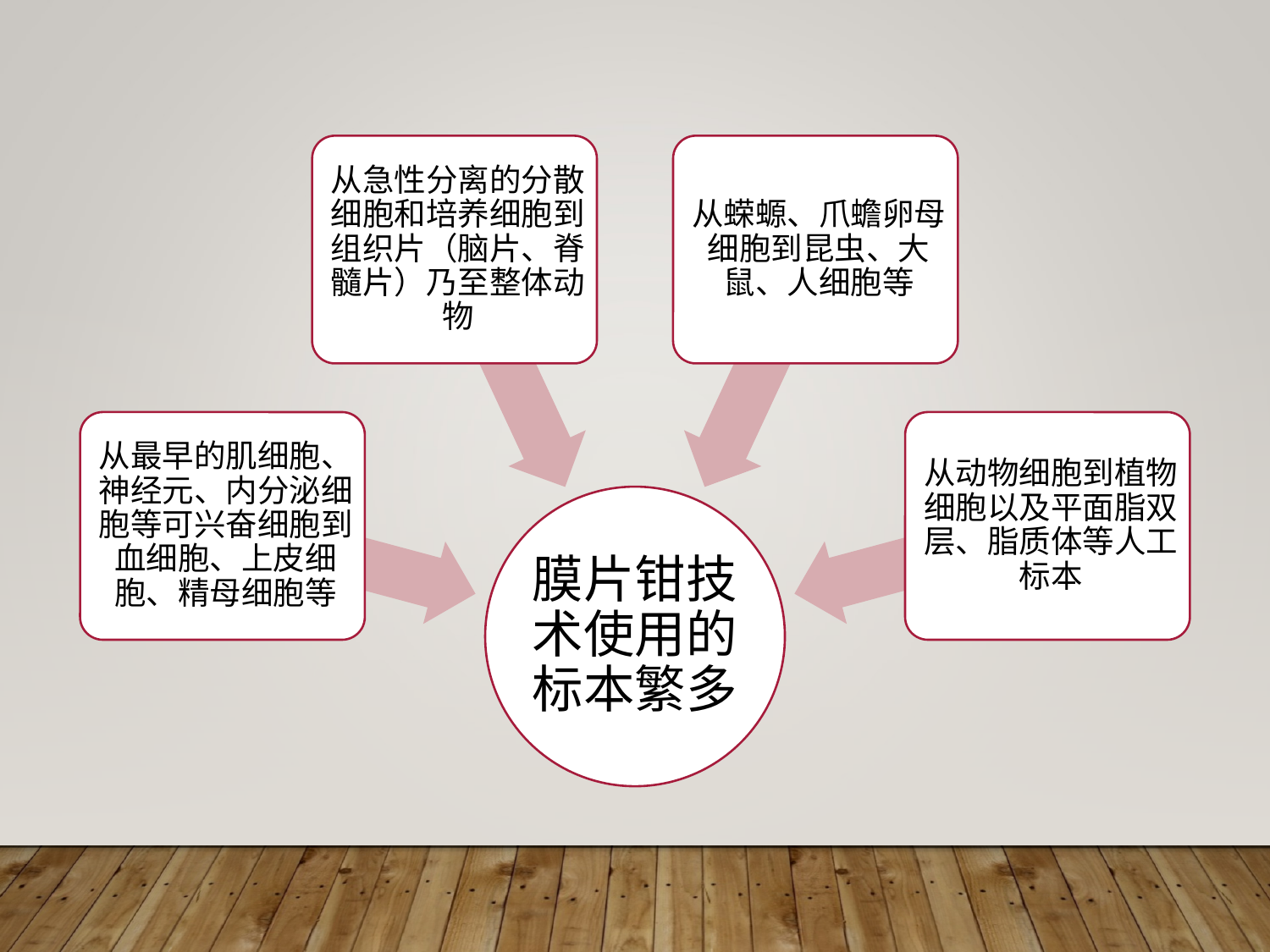

膜片钳技术使用的标本繁多
从最早的肌细胞、神经元、内分泌细胞等可兴奋细胞到血细胞、上皮细胞、精母细胞等
从急性分离的分散细胞和培养细胞到组织片（脑片、脊髓片）乃至整体动物
从蝾螈、爪蟾卵母细胞到昆虫、大鼠、人细胞等
从动物细胞到植物细胞以及平面脂双层、脂质体等人工标本